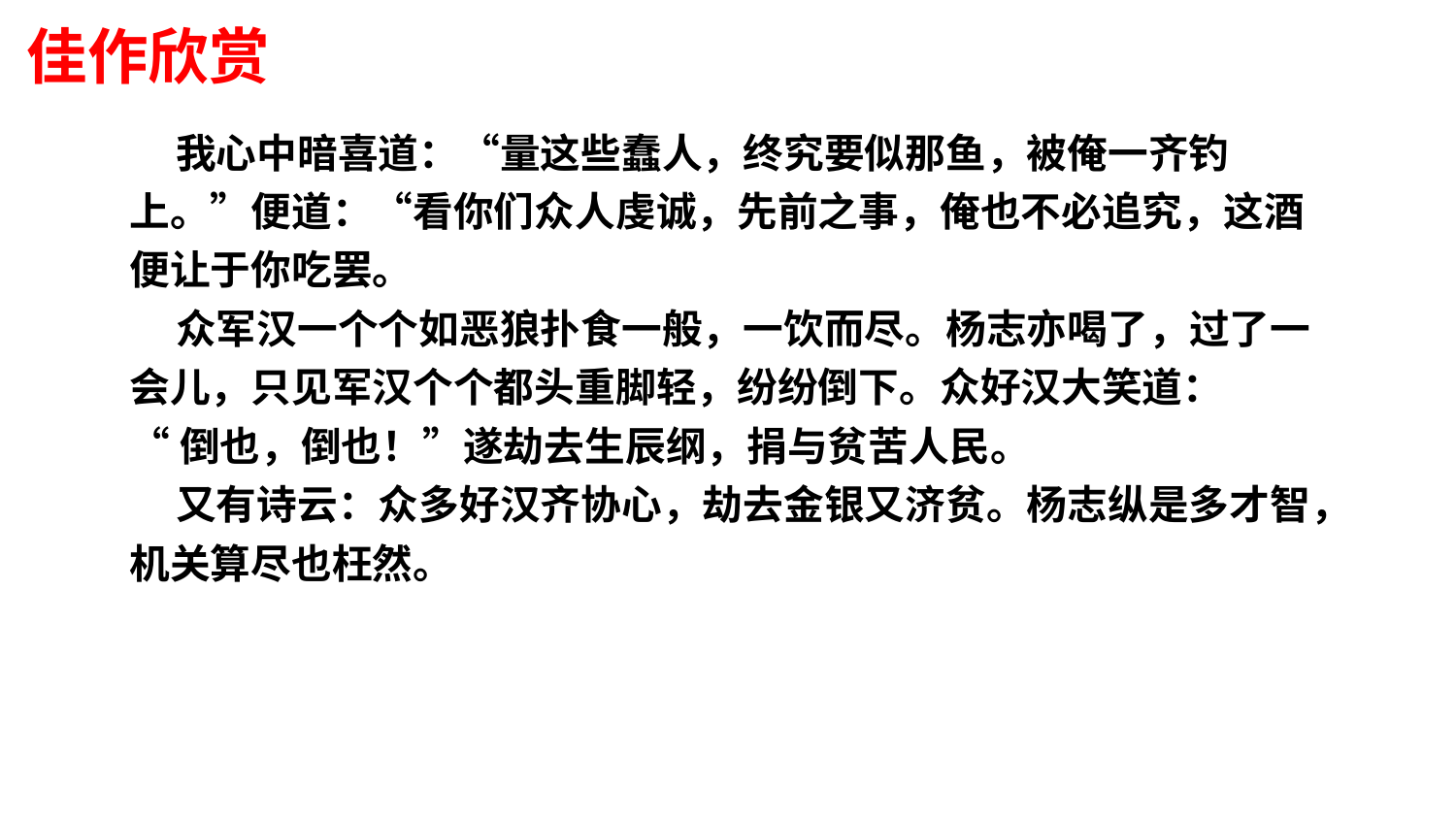

佳作欣赏
    我心中暗喜道：“量这些蠢人，终究要似那鱼，被俺一齐钓上。”便道：“看你们众人虔诚，先前之事，俺也不必追究，这酒便让于你吃罢。
    众军汉一个个如恶狼扑食一般，一饮而尽。杨志亦喝了，过了一会儿，只见军汉个个都头重脚轻，纷纷倒下。众好汉大笑道：
“倒也，倒也！”遂劫去生辰纲，捐与贫苦人民。
    又有诗云：众多好汉齐协心，劫去金银又济贫。杨志纵是多才智，机关算尽也枉然。